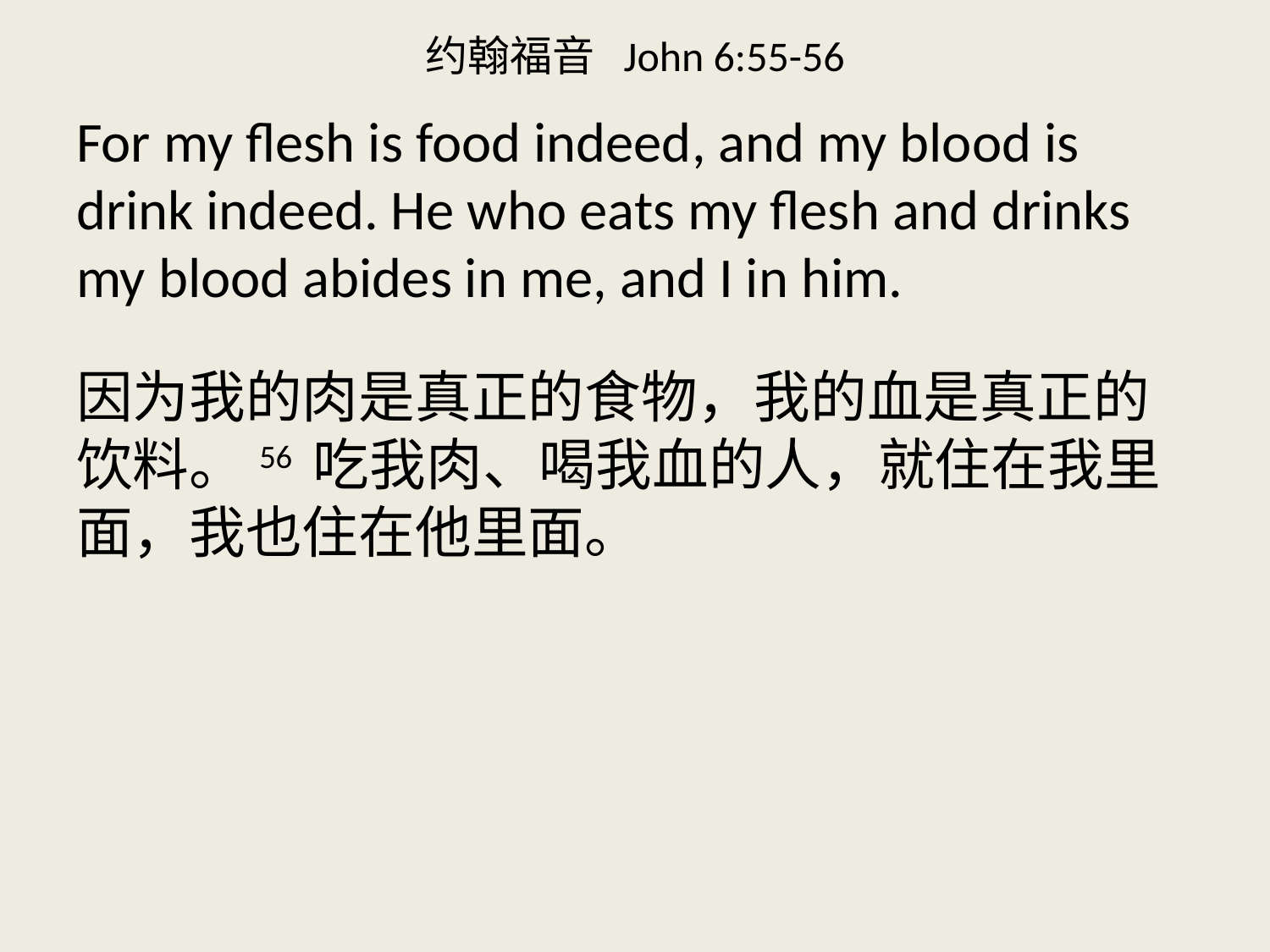

# 约翰福音  John 6:55-56
For my flesh is food indeed, and my blood is drink indeed. He who eats my flesh and drinks my blood abides in me, and I in him.

因为我的肉是真正的食物，我的血是真正的饮料。56 吃我肉、喝我血的人，就住在我里面，我也住在他里面。